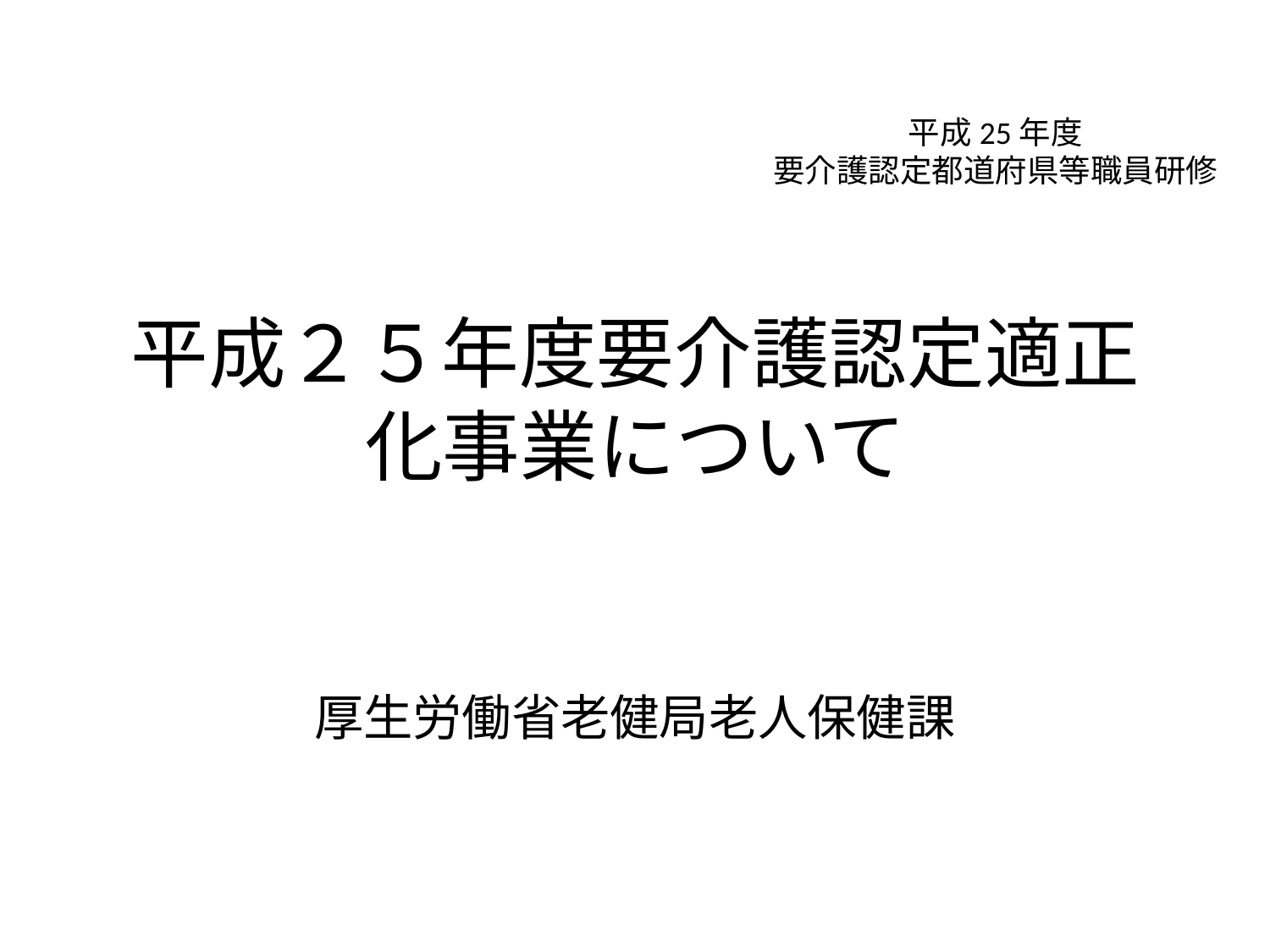

平成25年度
要介護認定都道府県等職員研修
# 平成２５年度要介護認定適正化事業について

厚生労働省老健局老人保健課